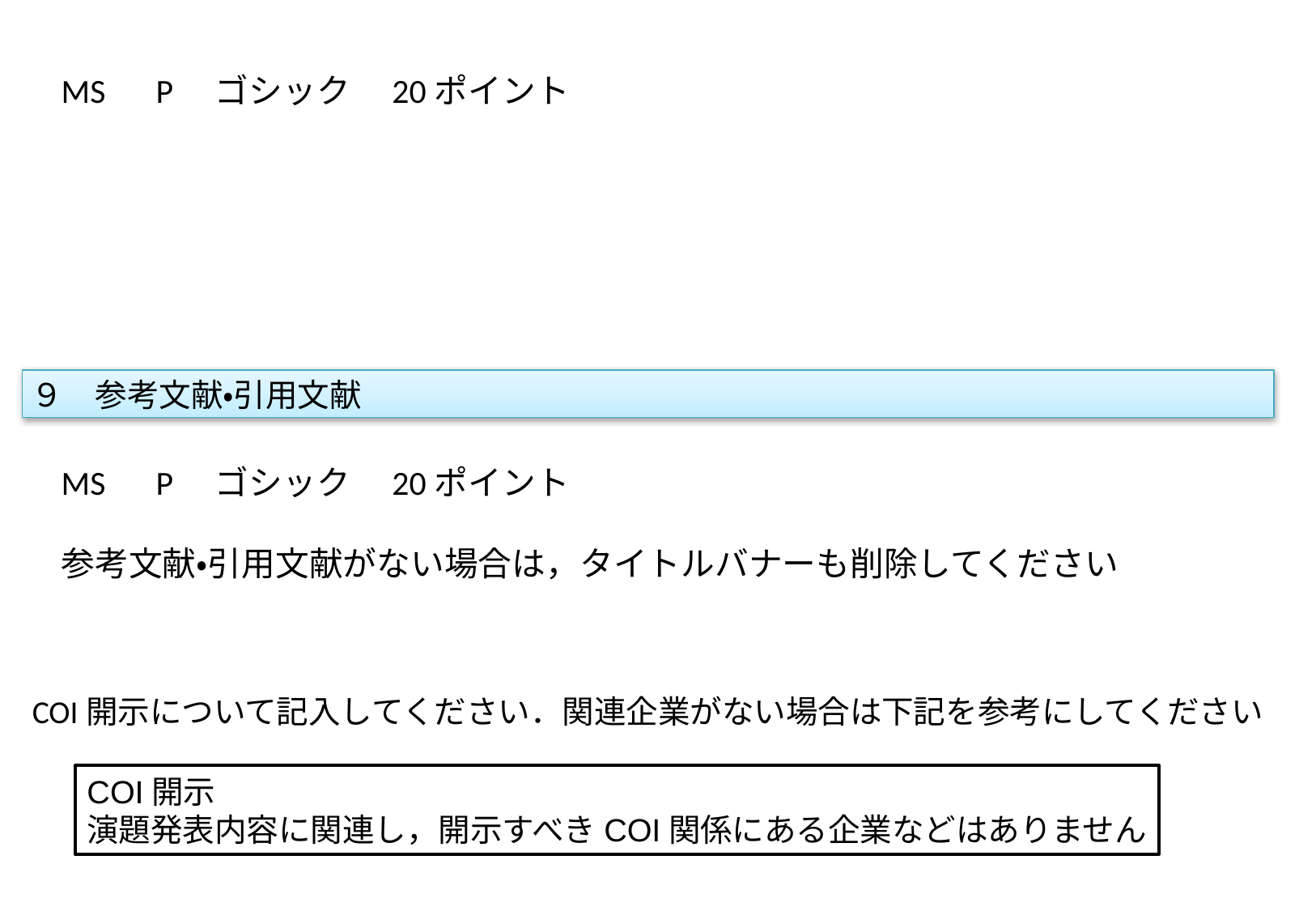

MS　P　ゴシック　20ポイント
９　参考文献・引用文献
MS　P　ゴシック　20ポイント

参考文献・引用文献がない場合は，タイトルバナーも削除してください
COI開示について記入してください．関連企業がない場合は下記を参考にしてください
COI開示
演題発表内容に関連し，開示すべきCOI関係にある企業などはありません